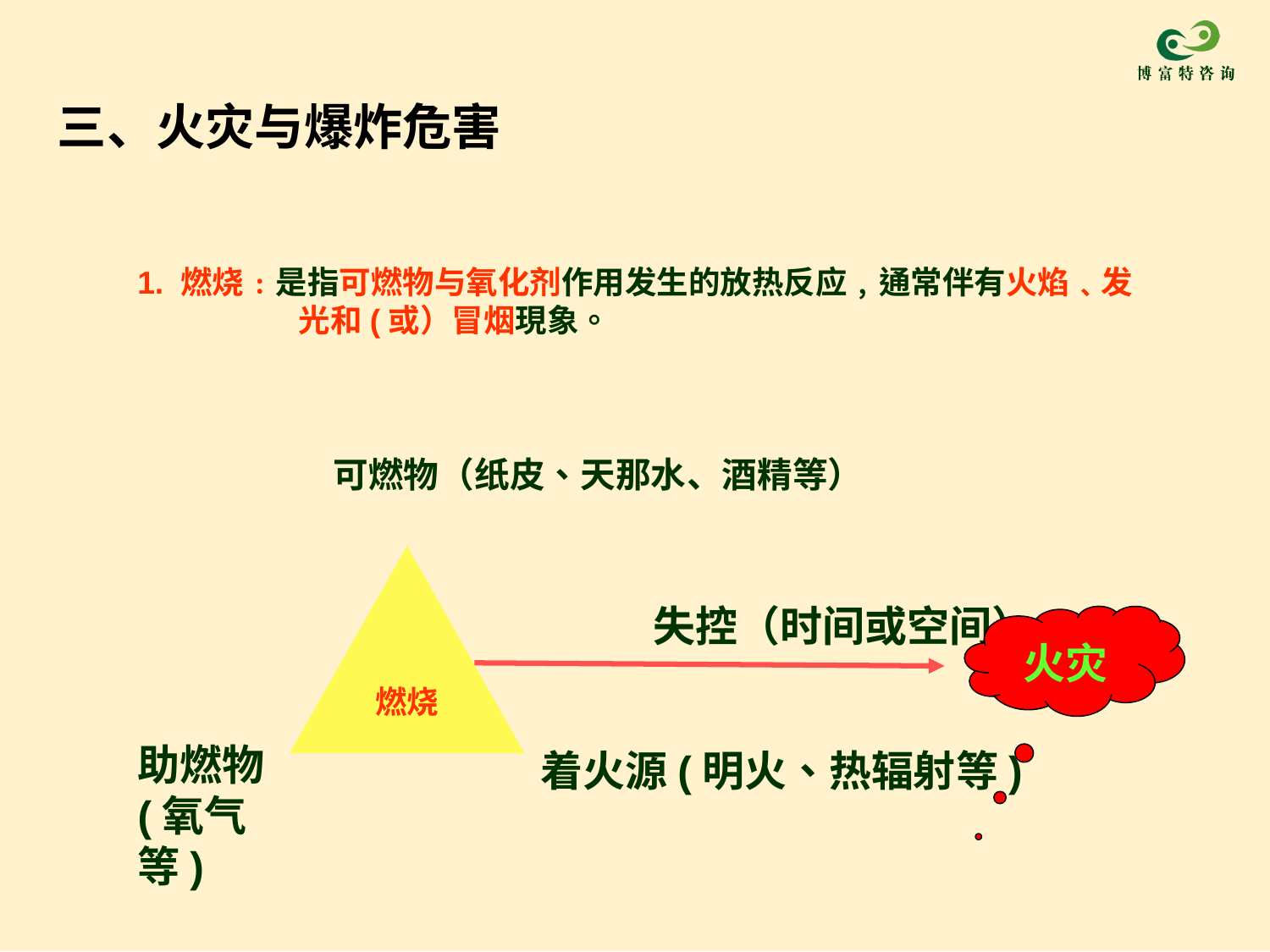

三、火灾与爆炸危害
1. 燃烧﹕是指可燃物与氧化剂作用发生的放热反应﹐通常伴有火焰﹑发光和(或）冒烟現象。
可燃物（纸皮、天那水、酒精等）

燃烧
失控（时间或空间）

火灾

助燃物    (氧气等)
着火源(明火、热辐射等)